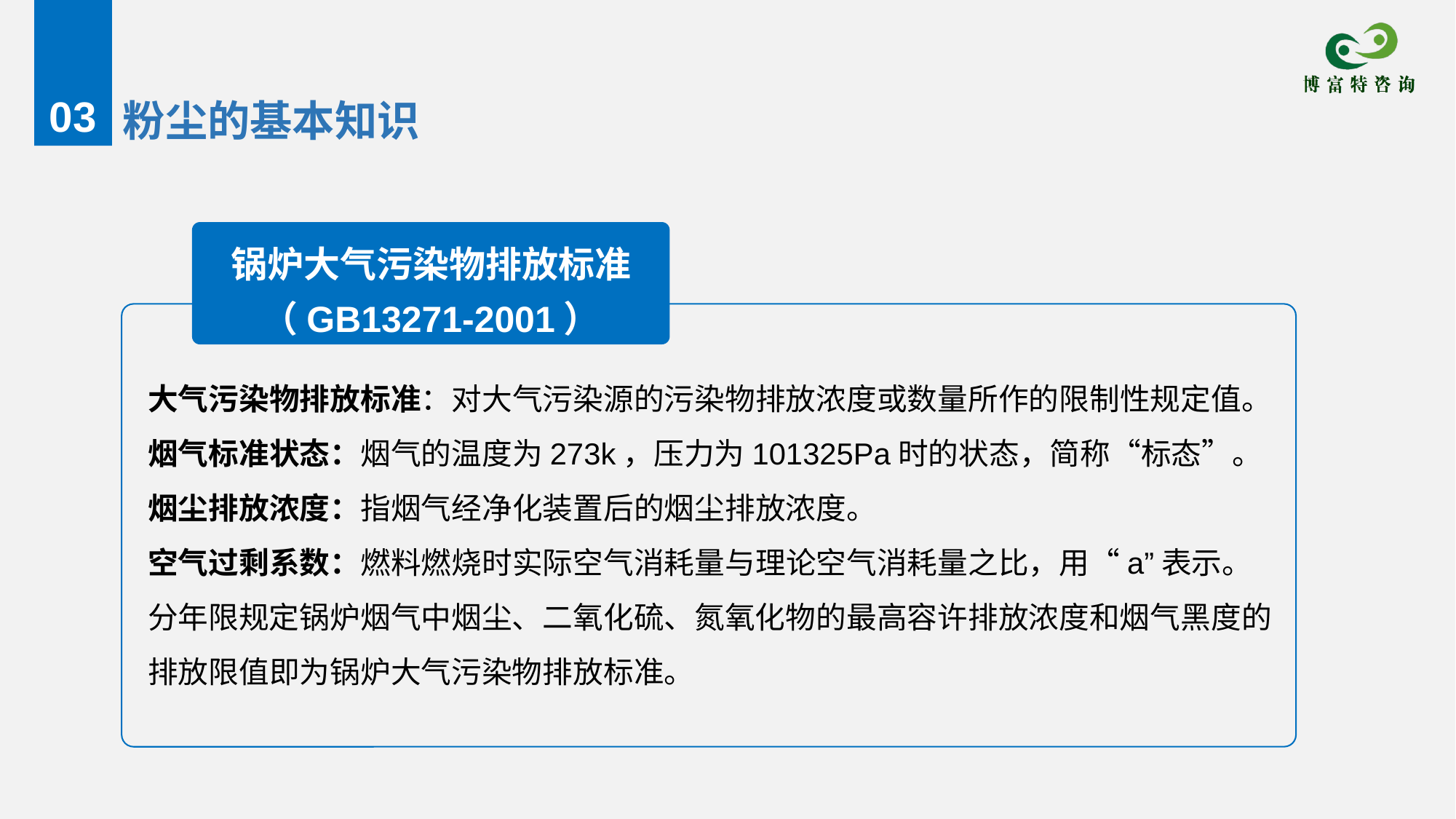

03
粉尘的基本知识

锅炉大气污染物排放标准
（GB13271-2001）

大气污染物排放标准：对大气污染源的污染物排放浓度或数量所作的限制性规定值。
烟气标准状态：烟气的温度为273k，压力为101325Pa时的状态，简称“标态”。
烟尘排放浓度：指烟气经净化装置后的烟尘排放浓度。
空气过剩系数：燃料燃烧时实际空气消耗量与理论空气消耗量之比，用“a”表示。
分年限规定锅炉烟气中烟尘、二氧化硫、氮氧化物的最高容许排放浓度和烟气黑度的排放限值即为锅炉大气污染物排放标准。